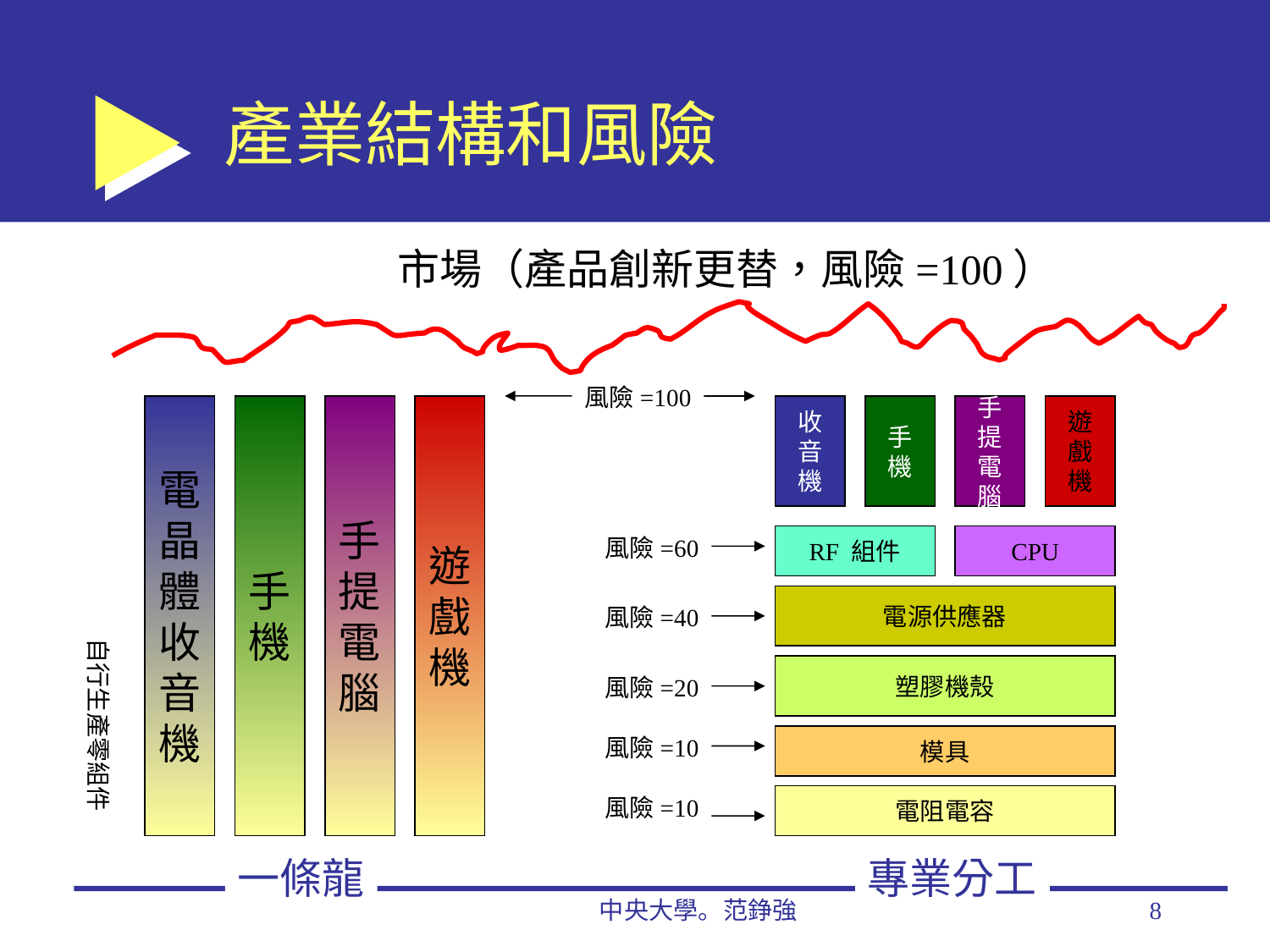

# 產業結構和風險
市場（產品創新更替，風險=100）

風險=100
電
晶
體
收
音
機
手
機
手
提
電
腦
遊
戲
機

收
音
機
手
機
手
提
電
腦
遊
戲
機
風險=60
RF 組件
CPU

電源供應器
風險=40

自行生產零組件
塑膠機殼
風險=20

風險=10
模具

風險=10
電阻電容

一條龍
專業分工
中央大學。范錚強
8